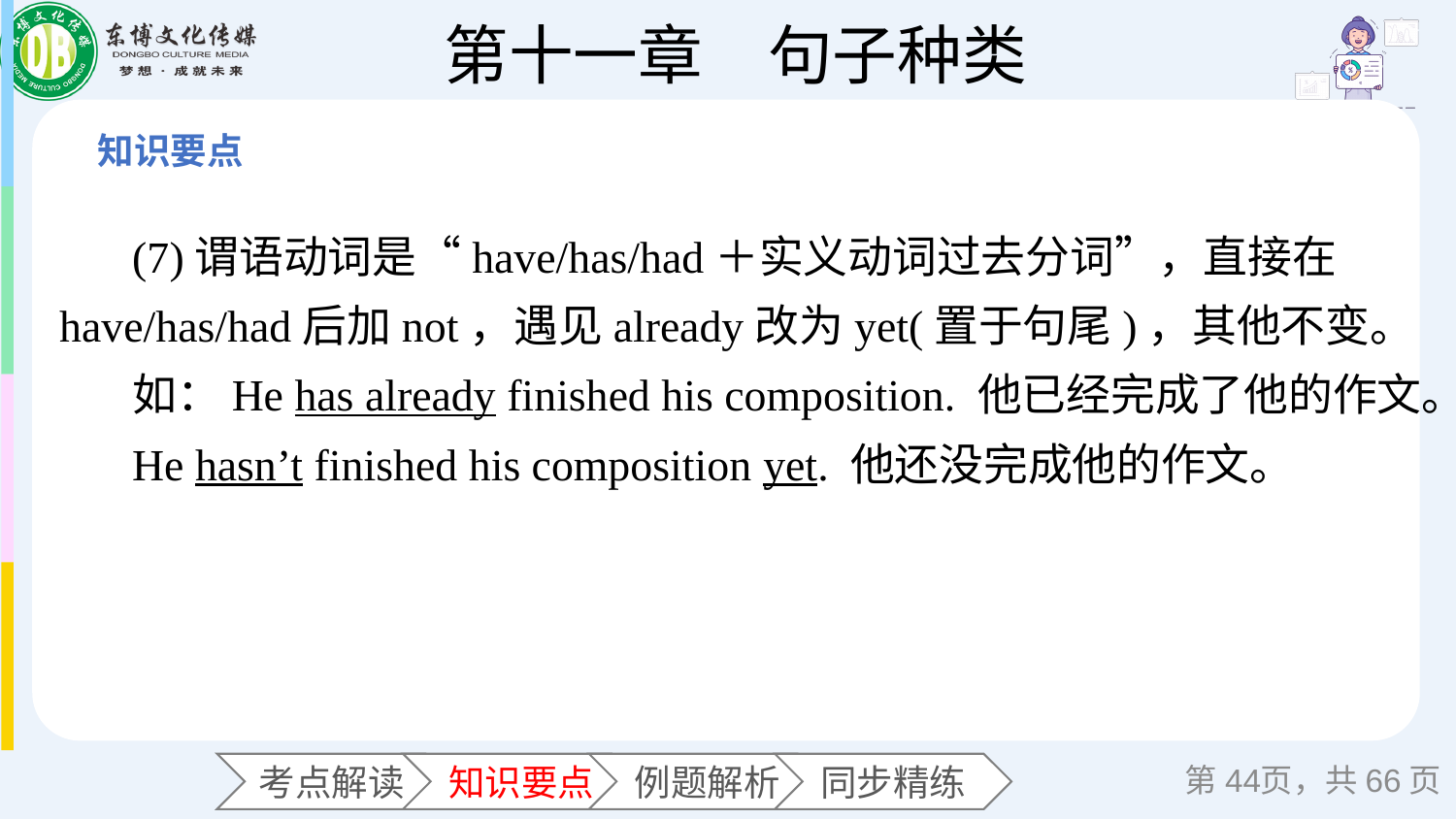

(7)谓语动词是“have/has/had＋实义动词过去分词”，直接在have/has/had后加not，遇见already改为yet(置于句尾)，其他不变。
如：He has already finished his composition. 他已经完成了他的作文。
He hasn’t finished his composition yet. 他还没完成他的作文。
第44页，共66页